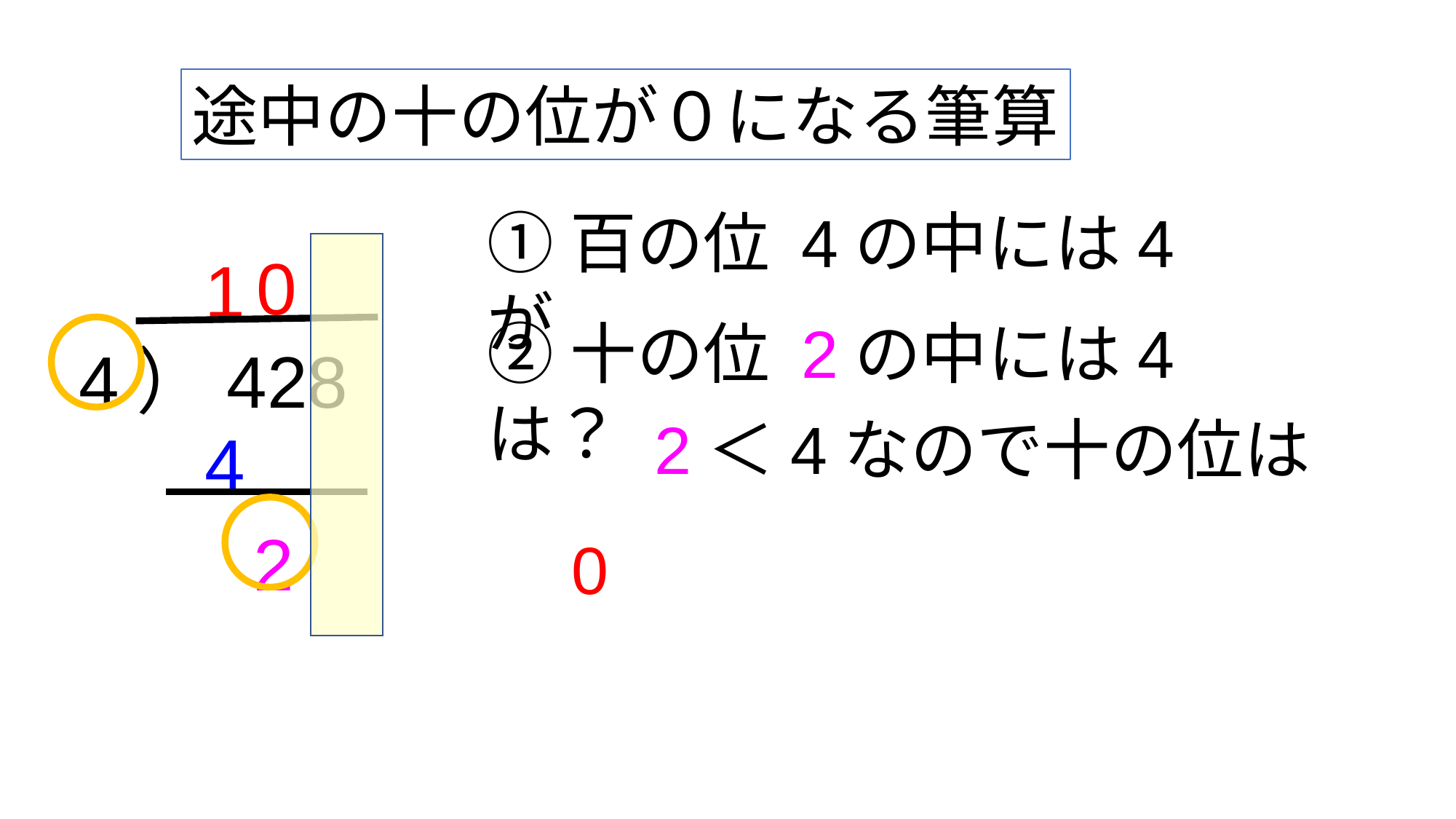

途中の十の位が０になる筆算
0
1
①百の位 4の中には4が

4）428
②十の位 2の中には4は？

　2＜4なので十の位は 0
4
2